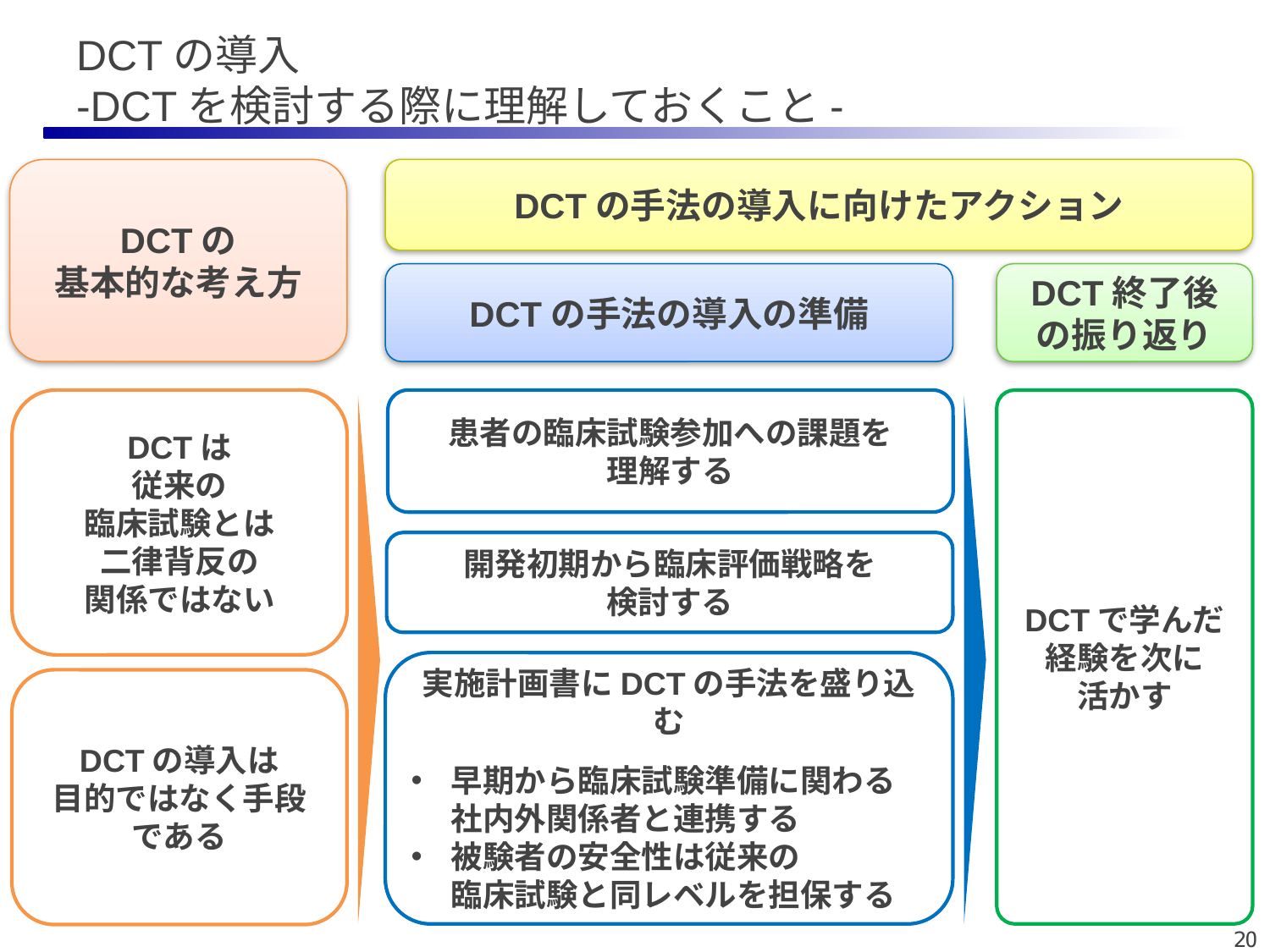

# DCTの導入 -DCTを検討する際に理解しておくこと-
DCTの手法の導入に向けたアクション
DCTの
基本的な考え方
DCT終了後の振り返り
DCTの手法の導入の準備
DCTは
従来の
臨床試験とは
二律背反の
関係ではない
患者の臨床試験参加への課題を
理解する
DCTで学んだ経験を次に
活かす
開発初期から臨床評価戦略を
検討する

実施計画書にDCTの手法を盛り込む

早期から臨床試験準備に関わる
社内外関係者と連携する
被験者の安全性は従来の
臨床試験と同レベルを担保する
DCTの導入は
目的ではなく手段である
20